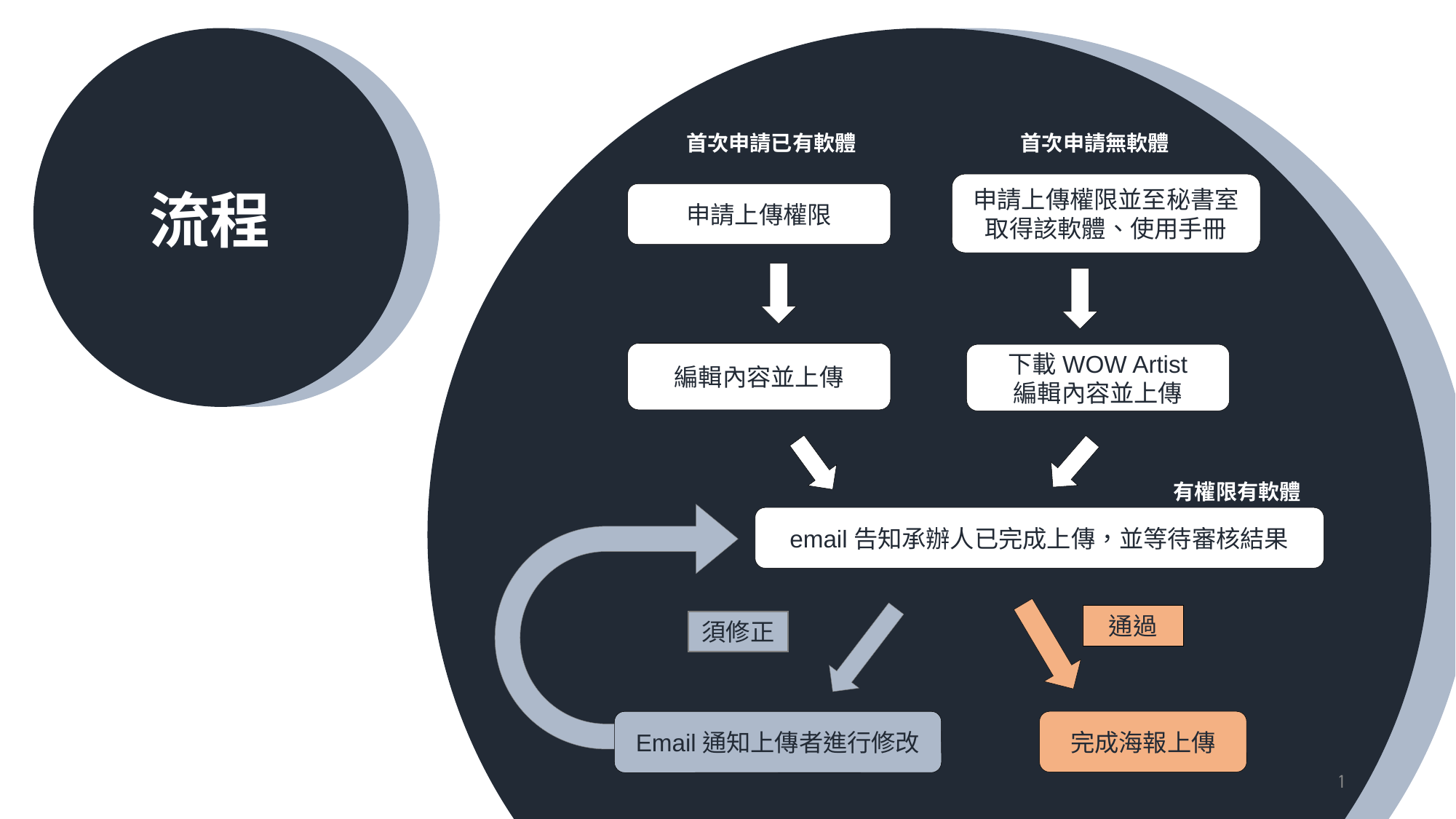

首次申請已有軟體
首次申請無軟體
申請上傳權限並至秘書室取得該軟體、使用手冊
流程
申請上傳權限

編輯內容並上傳

email告知承辦人已完成上傳，並等待審核結果
通過
須修正

Email通知上傳者進行修改
完成海報上傳

下載WOW Artist
編輯內容並上傳

有權限有軟體
1